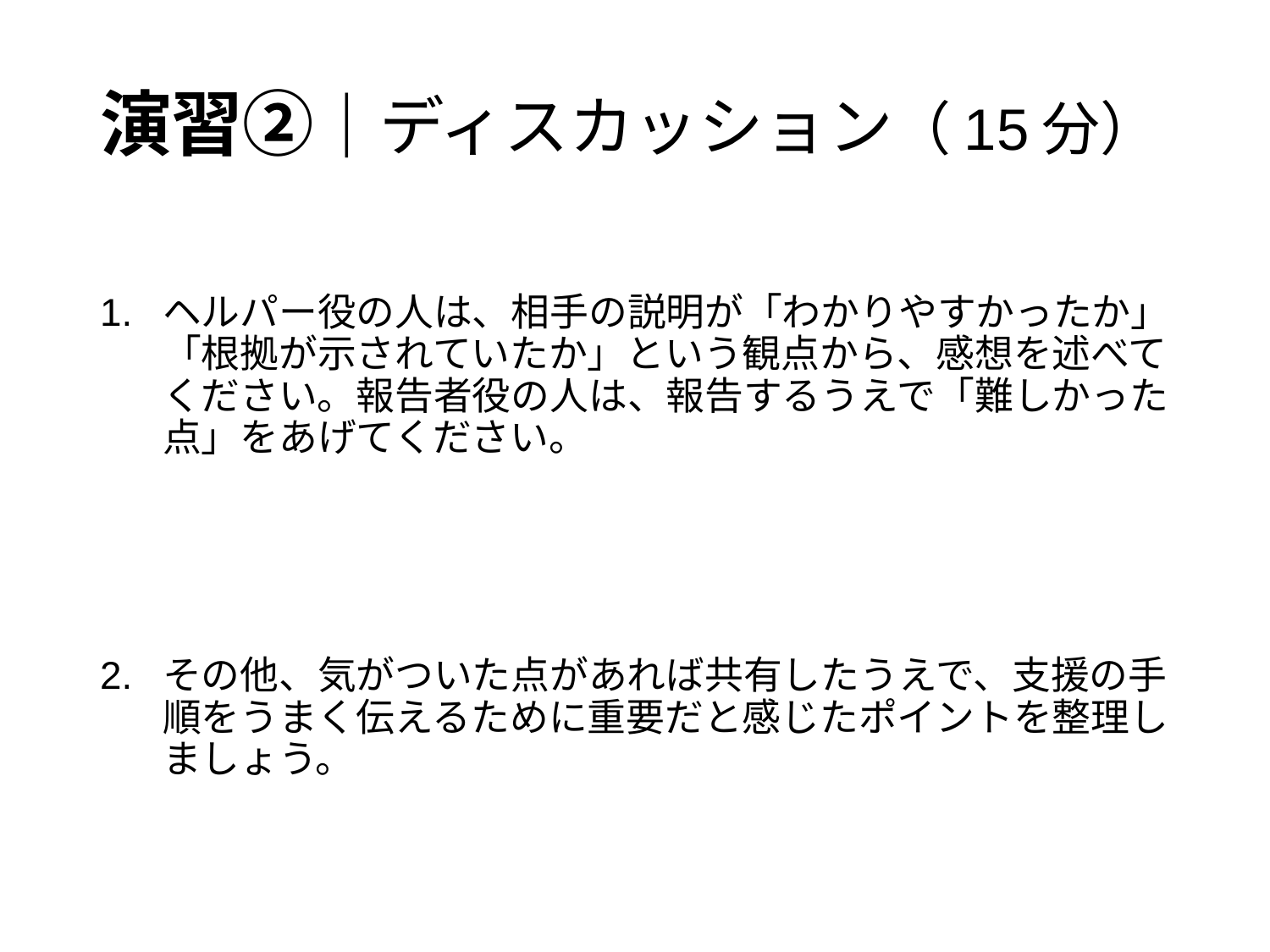

# 演習②｜ディスカッション（15分）

ヘルパー役の人は、相手の説明が「わかりやすかったか」「根拠が示されていたか」という観点から、感想を述べてください。報告者役の人は、報告するうえで「難しかった点」をあげてください。

その他、気がついた点があれば共有したうえで、支援の手順をうまく伝えるために重要だと感じたポイントを整理しましょう。